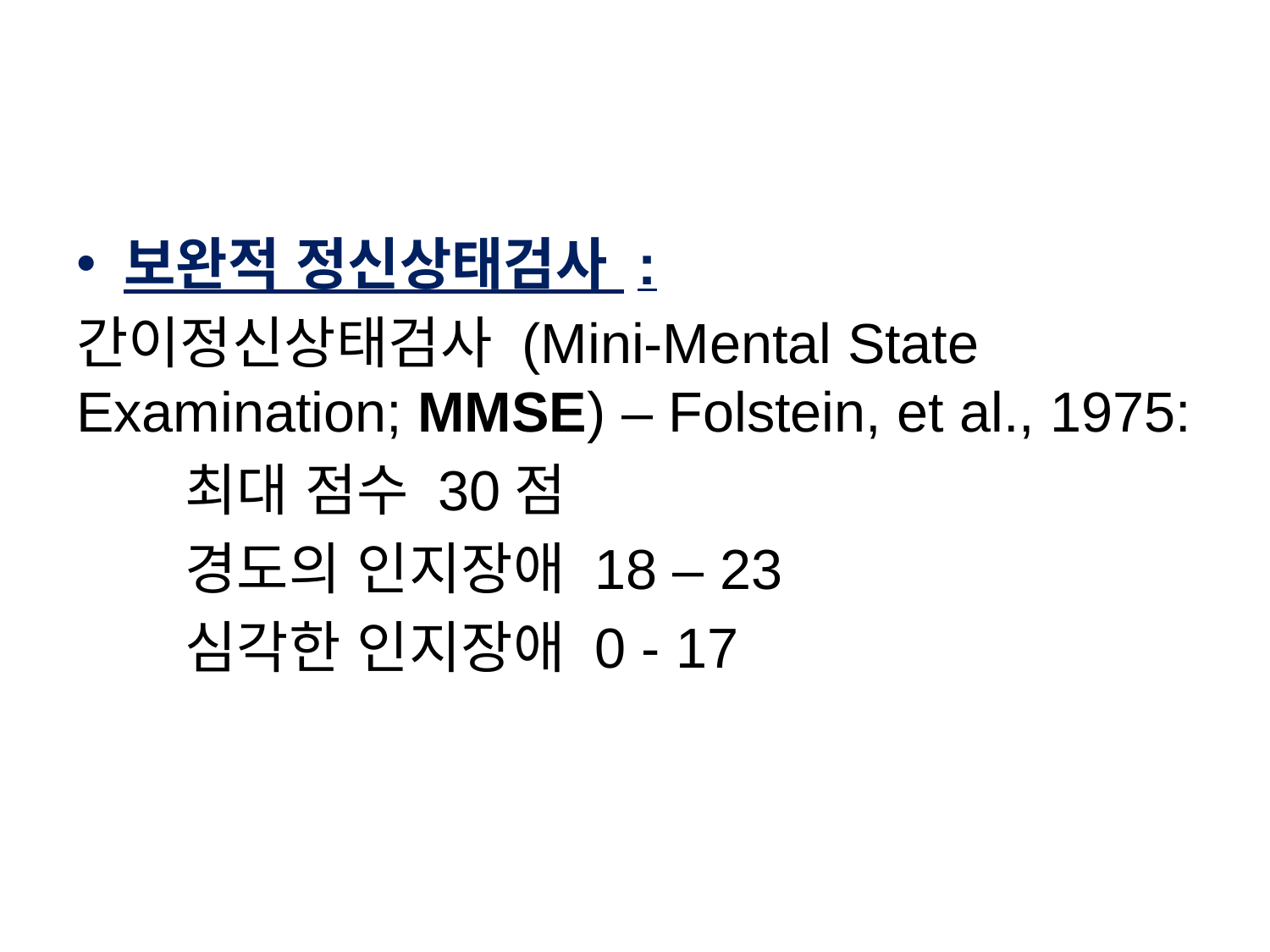

#
보완적 정신상태검사 :
간이정신상태검사 (Mini-Mental State Examination; MMSE) – Folstein, et al., 1975:
      최대 점수 30점
      경도의 인지장애 18 – 23
      심각한 인지장애 0 - 17